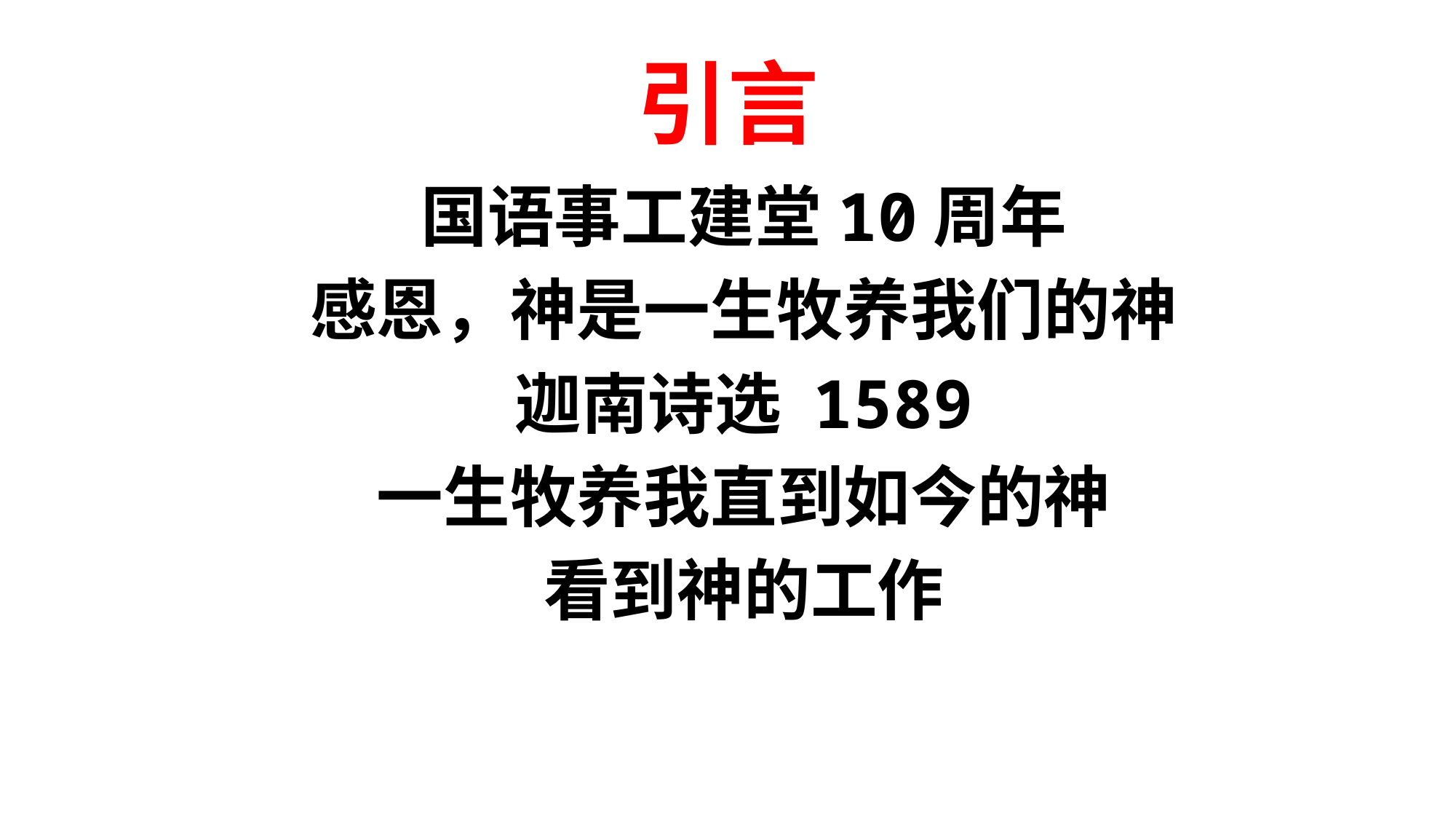

# 引言
国语事工建堂10周年
感恩，神是一生牧养我们的神
迦南诗选 1589
一生牧养我直到如今的神
看到神的工作